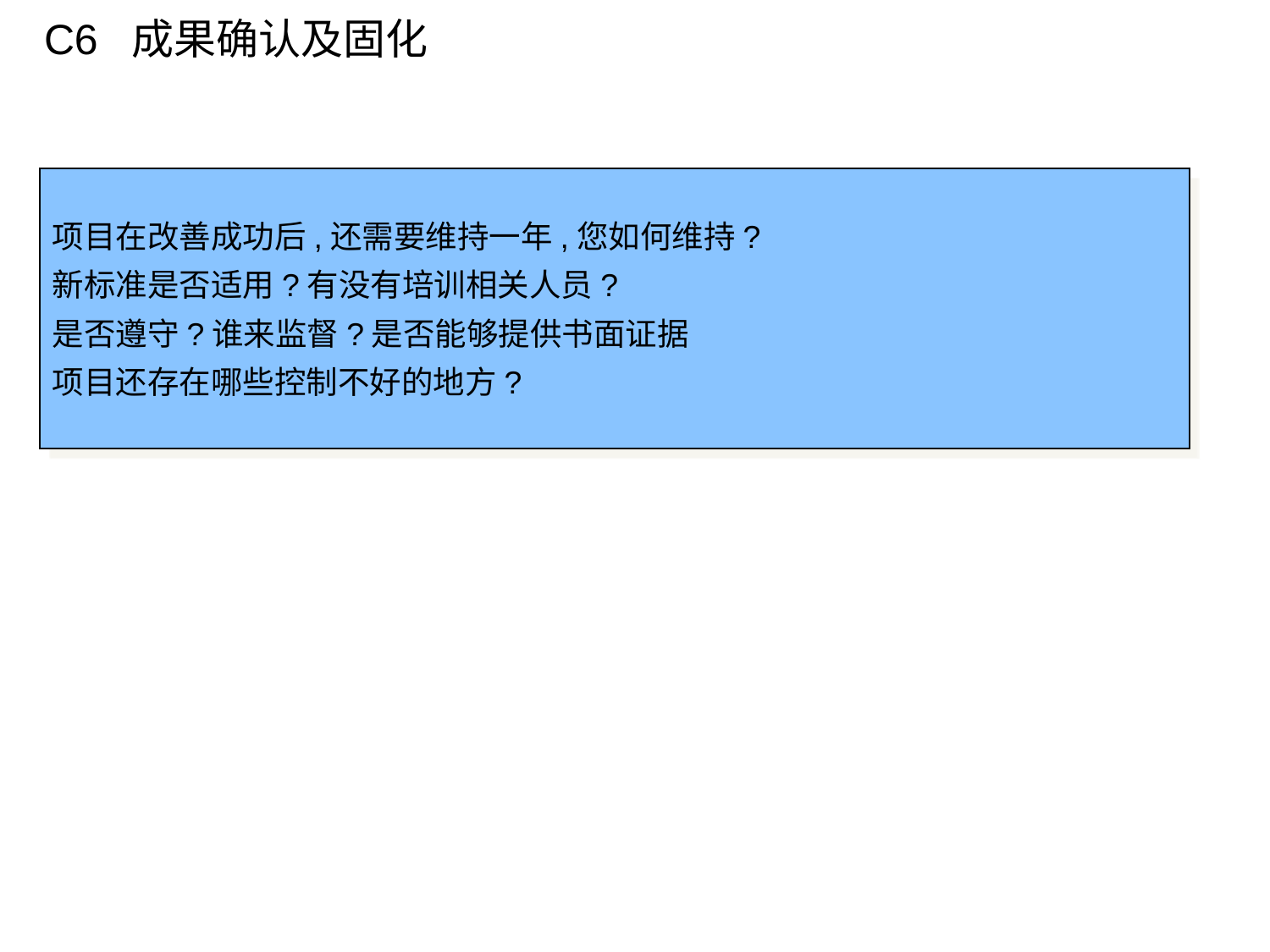

C6  成果确认及固化
项目在改善成功后,还需要维持一年,您如何维持?
新标准是否适用?有没有培训相关人员?
是否遵守?谁来监督?是否能够提供书面证据
项目还存在哪些控制不好的地方?